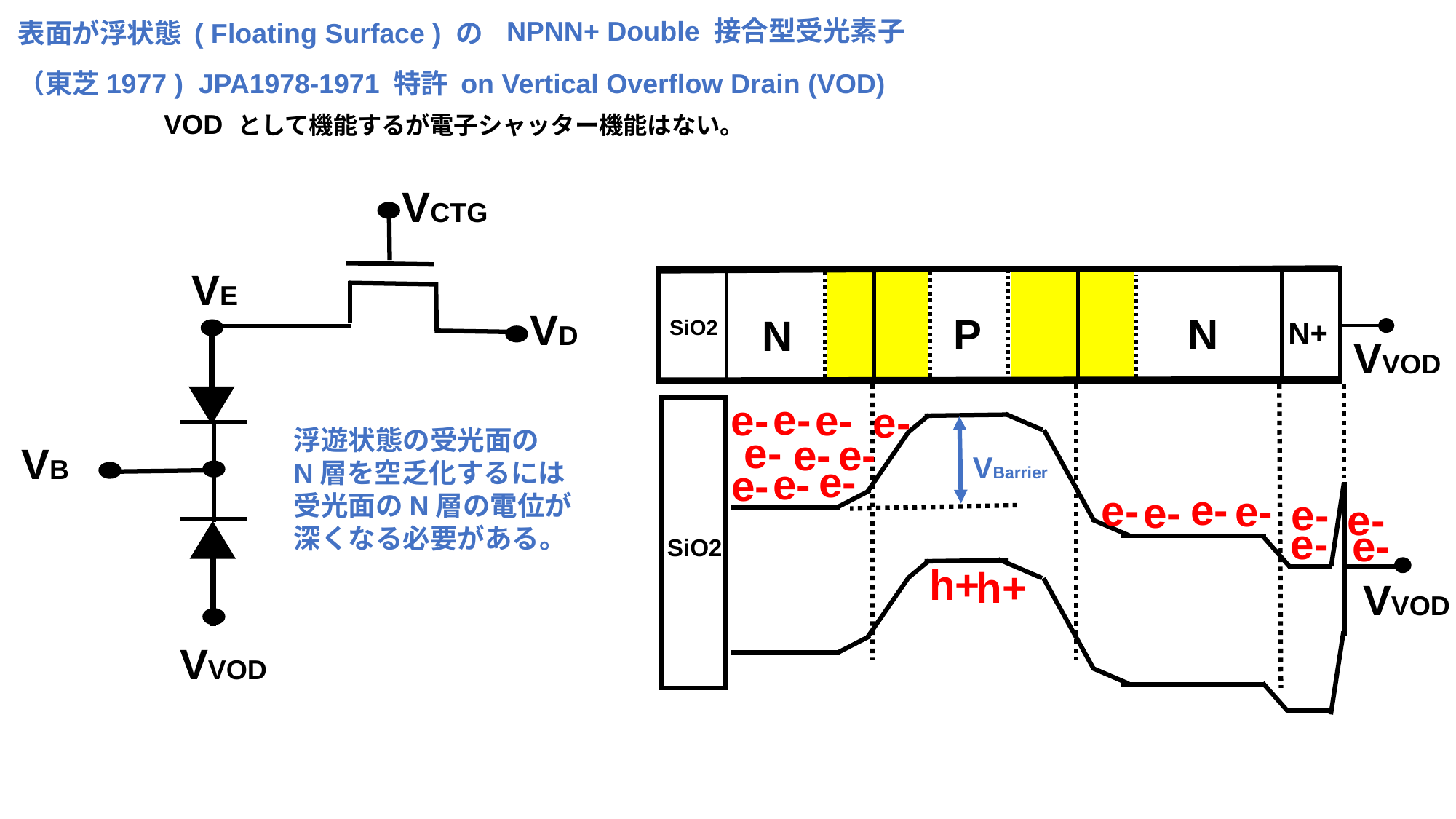

NPNN+ Double 接合型受光素子
表面が浮状態 ( Floating Surface ) の
（東芝1977 )  JPA1978-1971 特許 on Vertical Overflow Drain (VOD)
VOD として機能するが電子シャッター機能はない。
VCTG

VE

VD
P
N
N
N+
SiO2

VVOD

浮遊状態の受光面の
N層を空乏化するには
受光面のN層の電位が
深くなる必要がある。

e-
e-
e-
e-

e-
e-
e-
VB
　　VBarrier
e-
e-
e-

e-
e-
e-
e-
e-
e-
e-
e-

SiO2
h+
h+

VVOD

VVOD